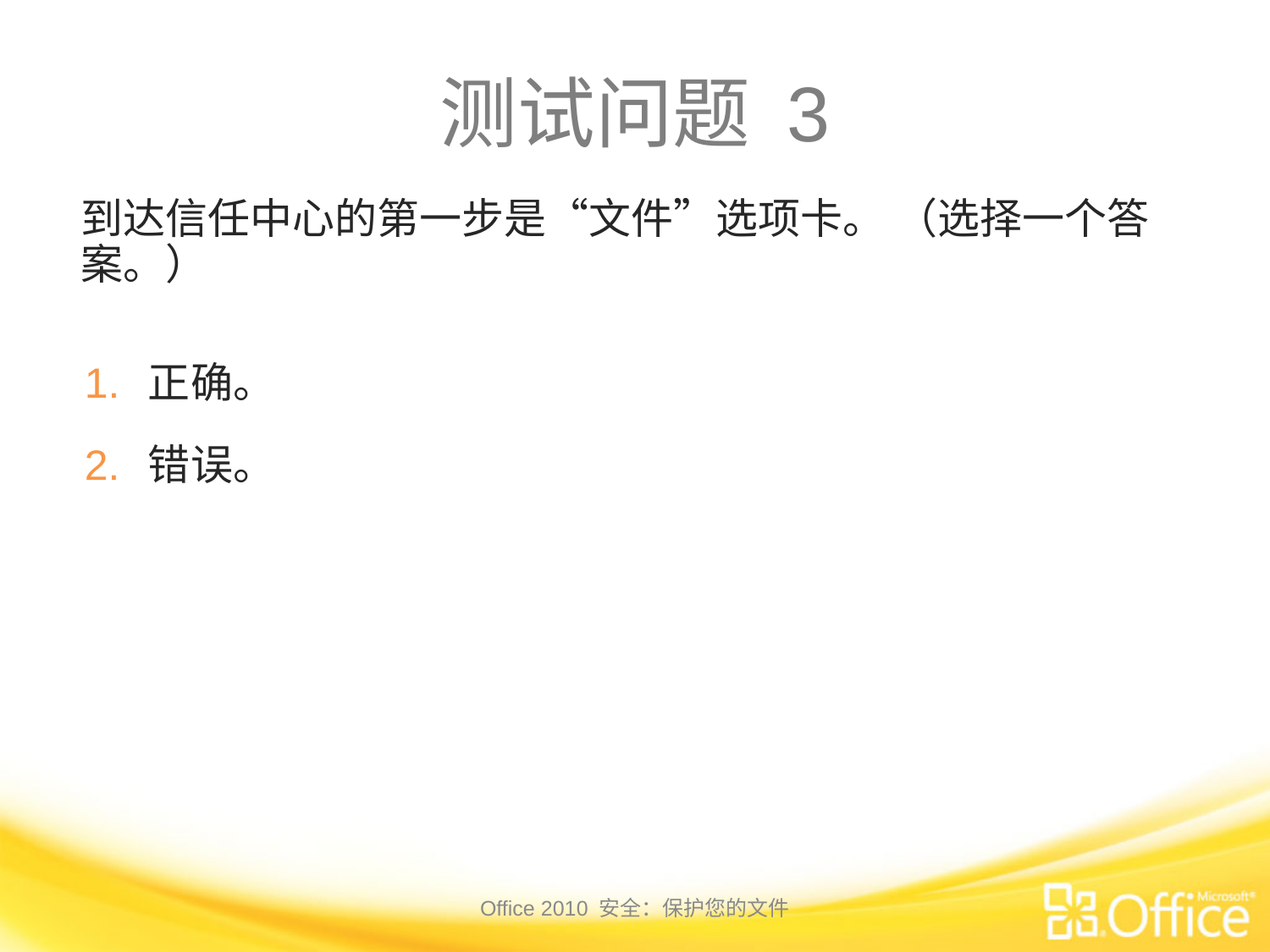

# 测试问题 3
到达信任中心的第一步是“文件”选项卡。 （选择一个答案。）
正确。
错误。
Office 2010 安全：保护您的文件